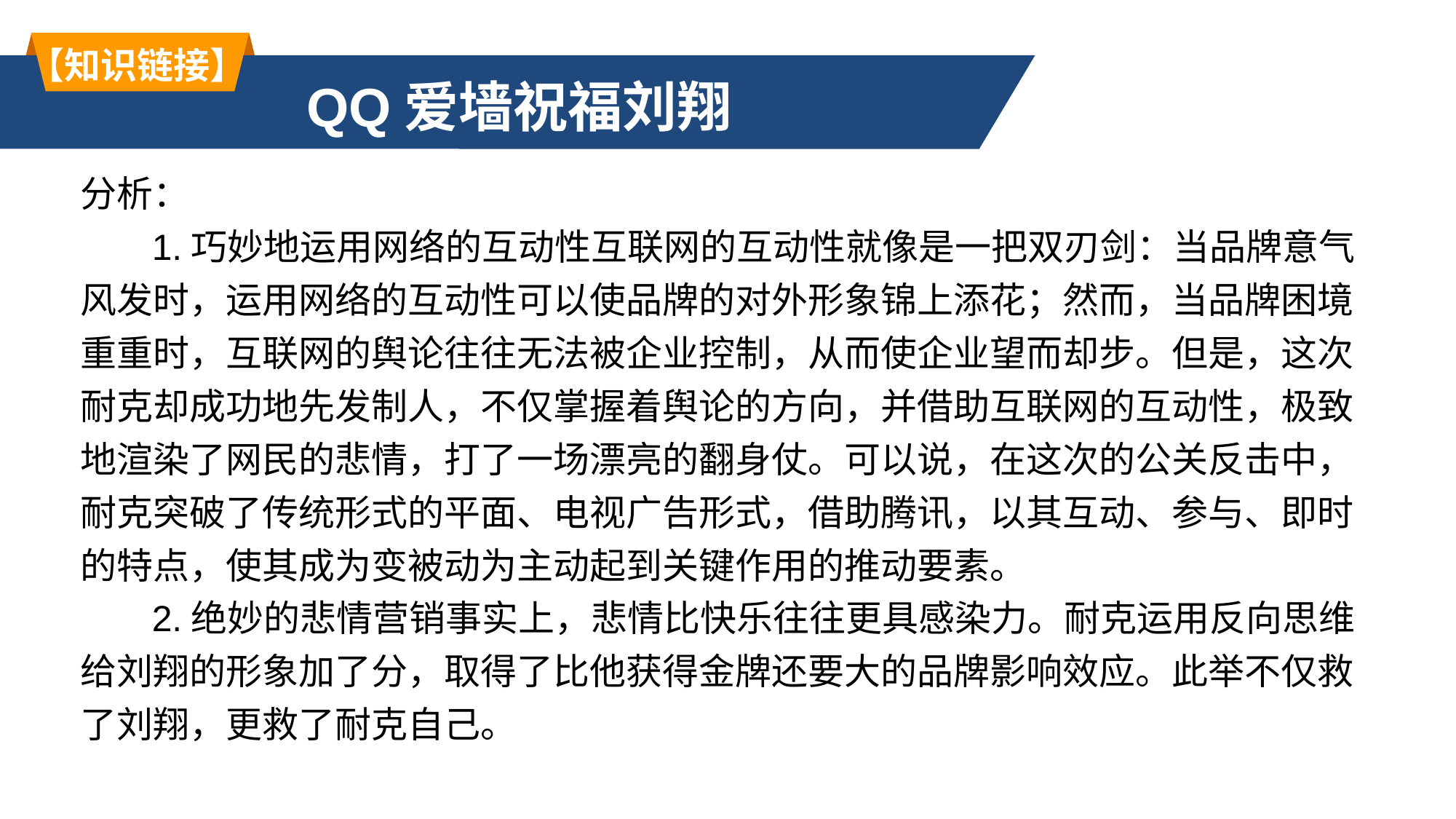

【知识链接】

QQ爱墙祝福刘翔
分析：
       1.巧妙地运用网络的互动性互联网的互动性就像是一把双刃剑：当品牌意气风发时，运用网络的互动性可以使品牌的对外形象锦上添花；然而，当品牌困境重重时，互联网的舆论往往无法被企业控制，从而使企业望而却步。但是，这次耐克却成功地先发制人，不仅掌握着舆论的方向，并借助互联网的互动性，极致地渲染了网民的悲情，打了一场漂亮的翻身仗。可以说，在这次的公关反击中，耐克突破了传统形式的平面、电视广告形式，借助腾讯，以其互动、参与、即时的特点，使其成为变被动为主动起到关键作用的推动要素。
       2.绝妙的悲情营销事实上，悲情比快乐往往更具感染力。耐克运用反向思维给刘翔的形象加了分，取得了比他获得金牌还要大的品牌影响效应。此举不仅救了刘翔，更救了耐克自己。